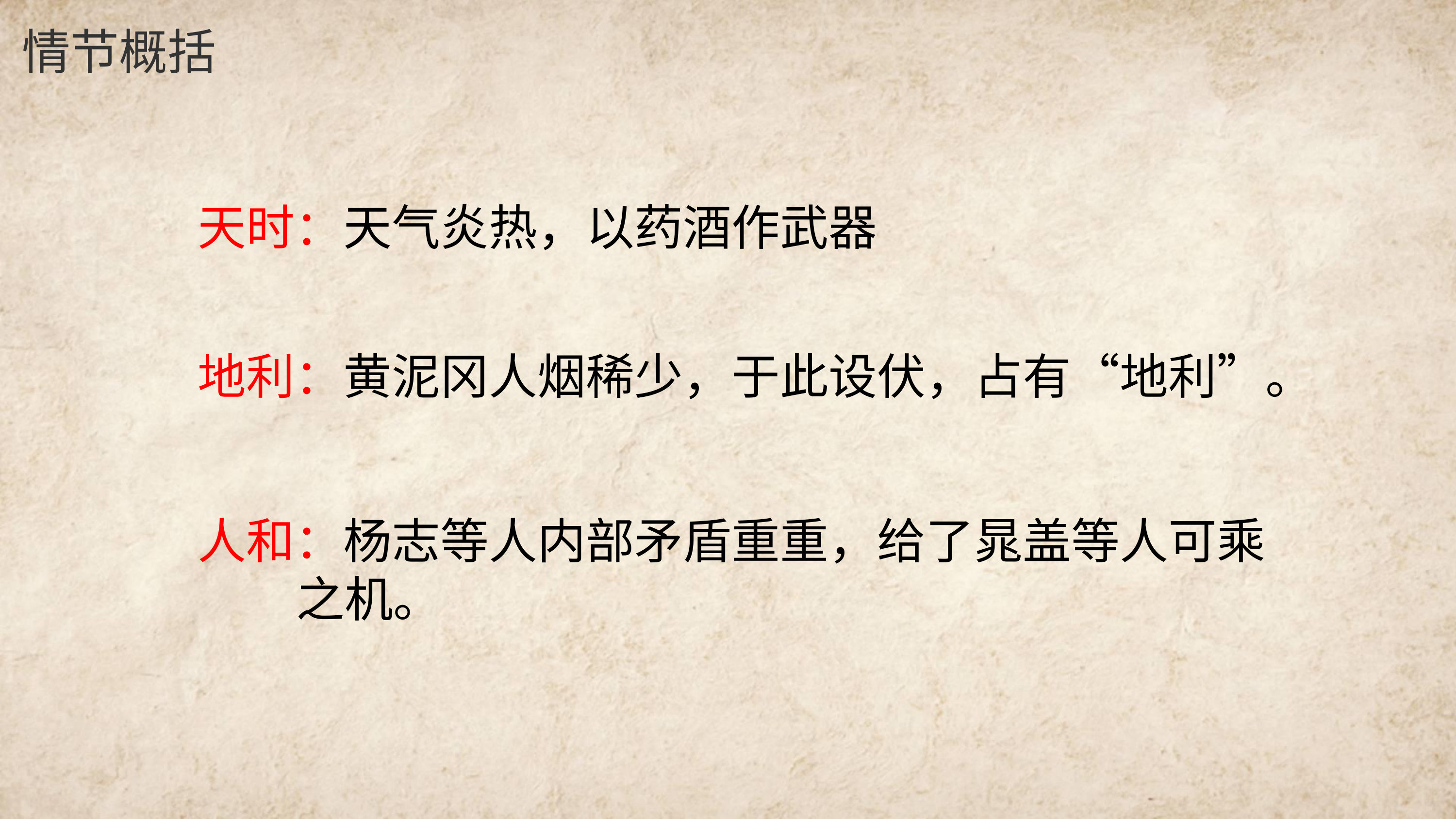

情节概括
天时：天气炎热，以药酒作武器
地利：黄泥冈人烟稀少，于此设伏，占有“地利”。

人和：杨志等人内部矛盾重重，给了晁盖等人可乘          之机。